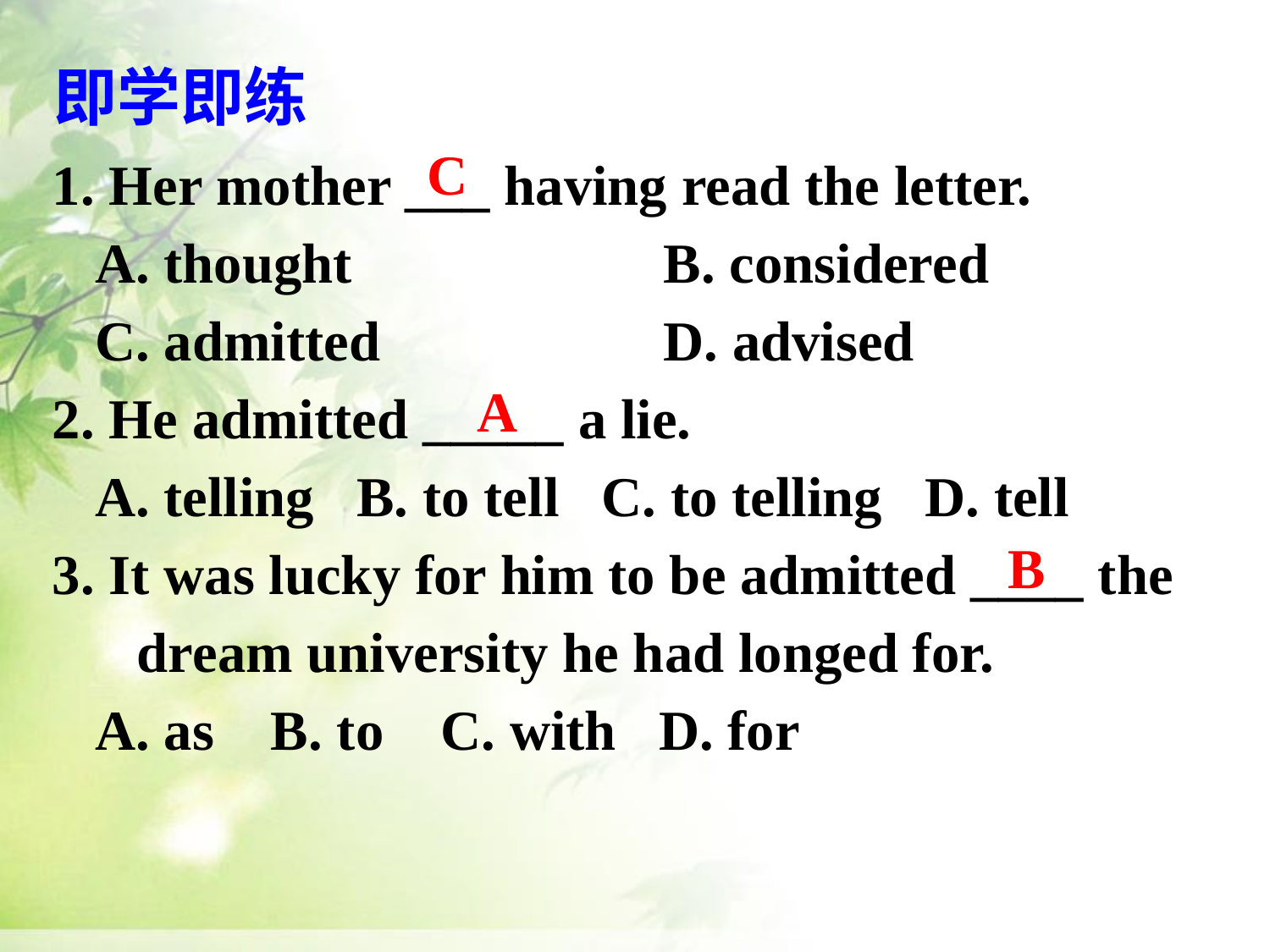

即学即练
1. Her mother ___ having read the letter.
   A. thought                      B. considered
   C. admitted                    D. advised
2. He admitted _____ a lie.
   A. telling   B. to tell   C. to telling   D. tell
3. It was lucky for him to be admitted ____ the dream university he had longed for.
   A. as    B. to    C. with   D. for
C
A
B